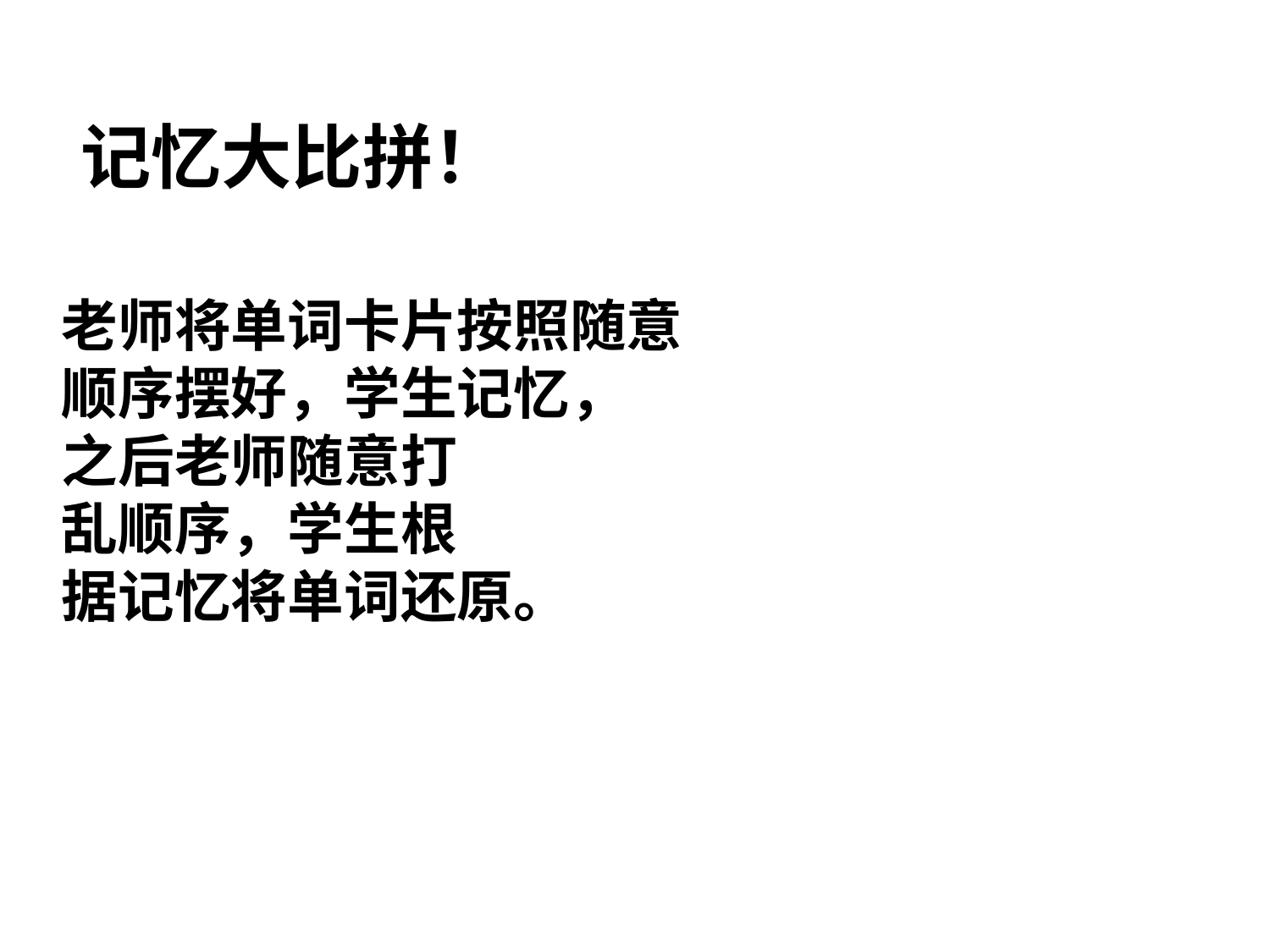

记忆大比拼！
老师将单词卡片按照随意
顺序摆好，学生记忆，
之后老师随意打
乱顺序，学生根
据记忆将单词还原。